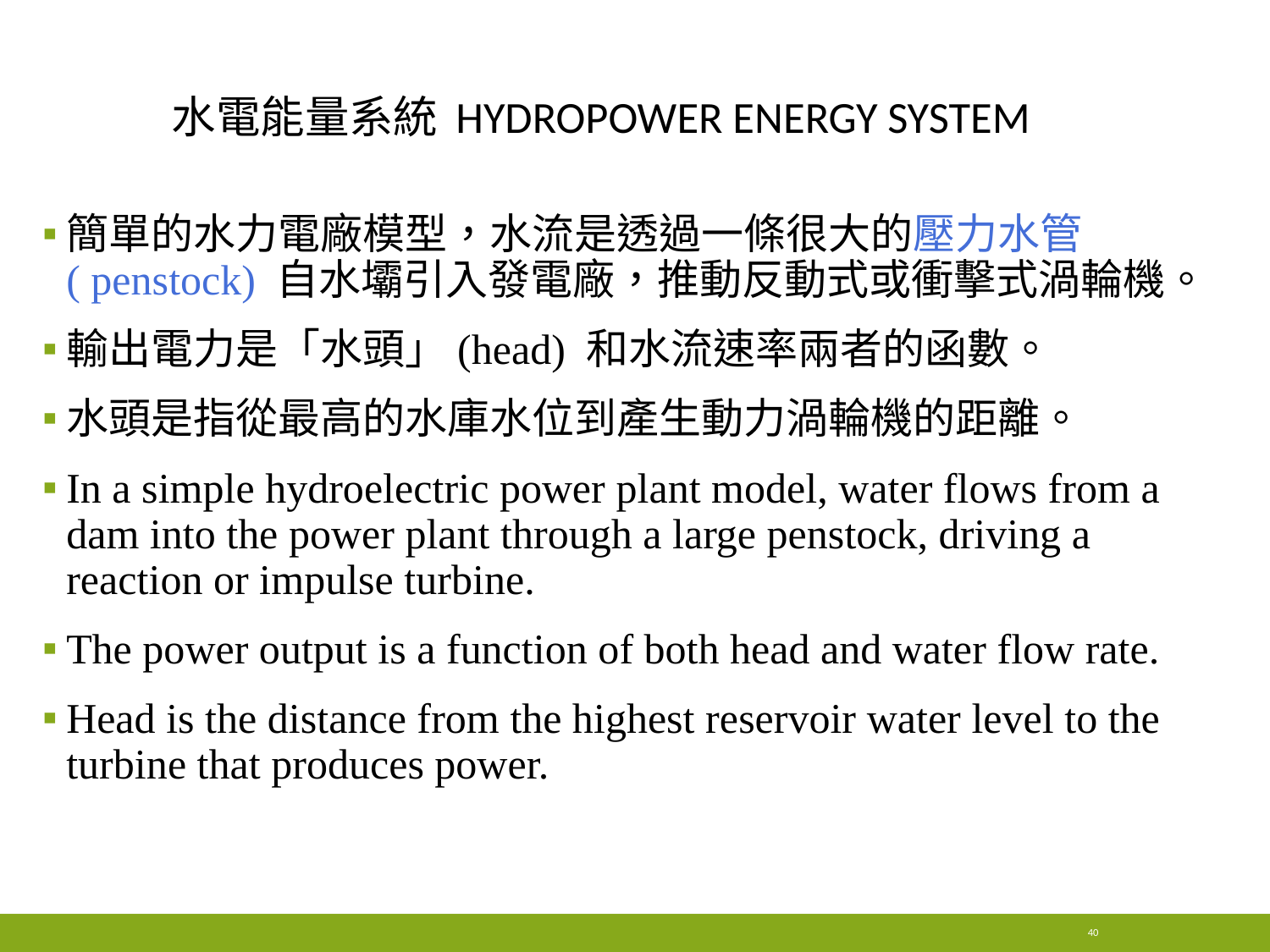

# 水電能量系統 Hydropower energy system
簡單的水力電廠模型，水流是透過一條很大的壓力水管 ( penstock) 自水壩引入發電廠，推動反動式或衝擊式渦輪機。
輸出電力是「水頭」(head) 和水流速率兩者的函數。
水頭是指從最高的水庫水位到產生動力渦輪機的距離。
In a simple hydroelectric power plant model, water flows from a dam into the power plant through a large penstock, driving a reaction or impulse turbine.
The power output is a function of both head and water flow rate.
Head is the distance from the highest reservoir water level to the turbine that produces power.
40